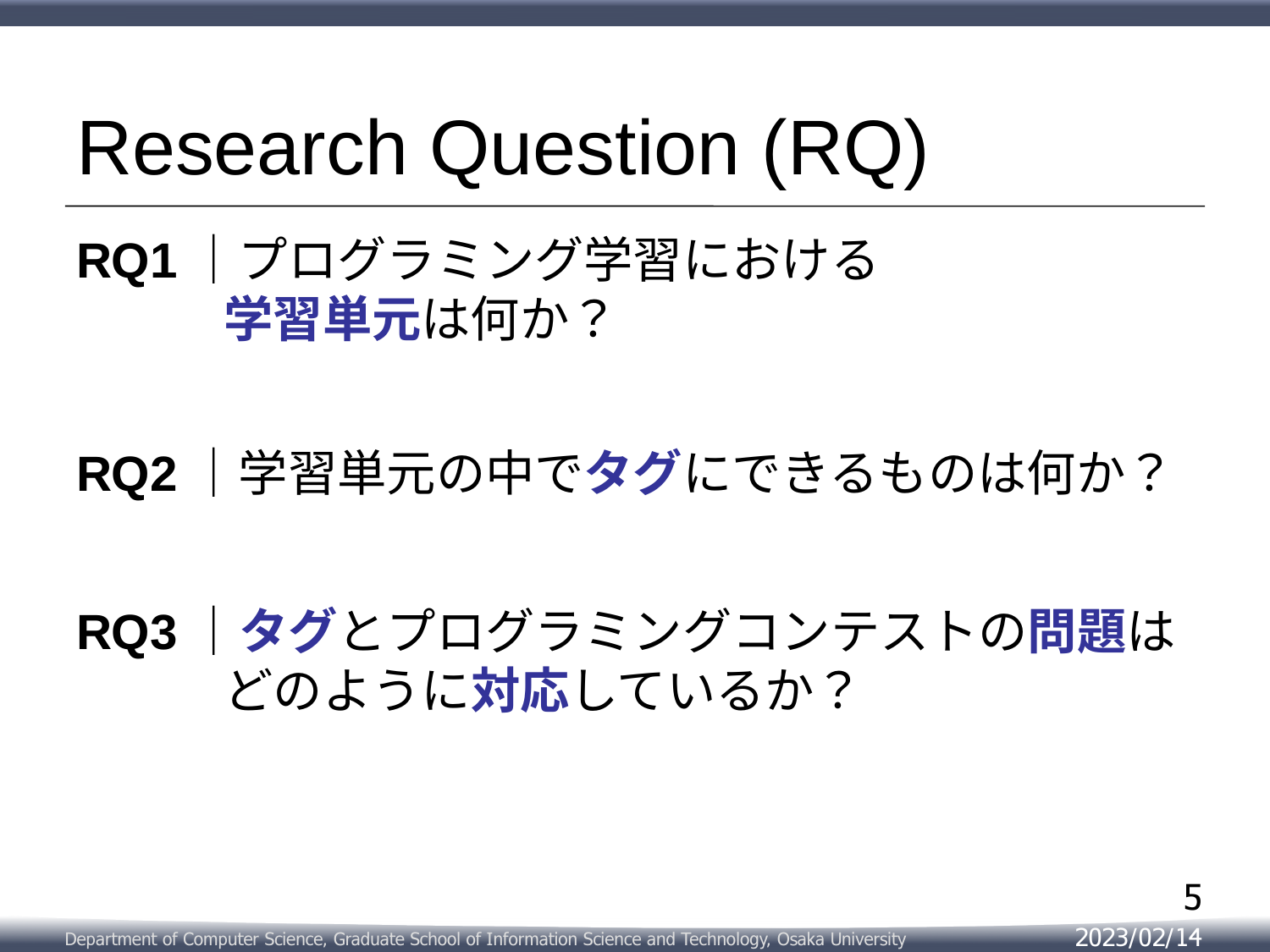

# Research Question (RQ)
RQ1｜プログラミング学習における
　　　学習単元は何か？

RQ2｜学習単元の中でタグにできるものは何か？

RQ3｜タグとプログラミングコンテストの問題は
　　　どのように対応しているか？

5
2023/02/14